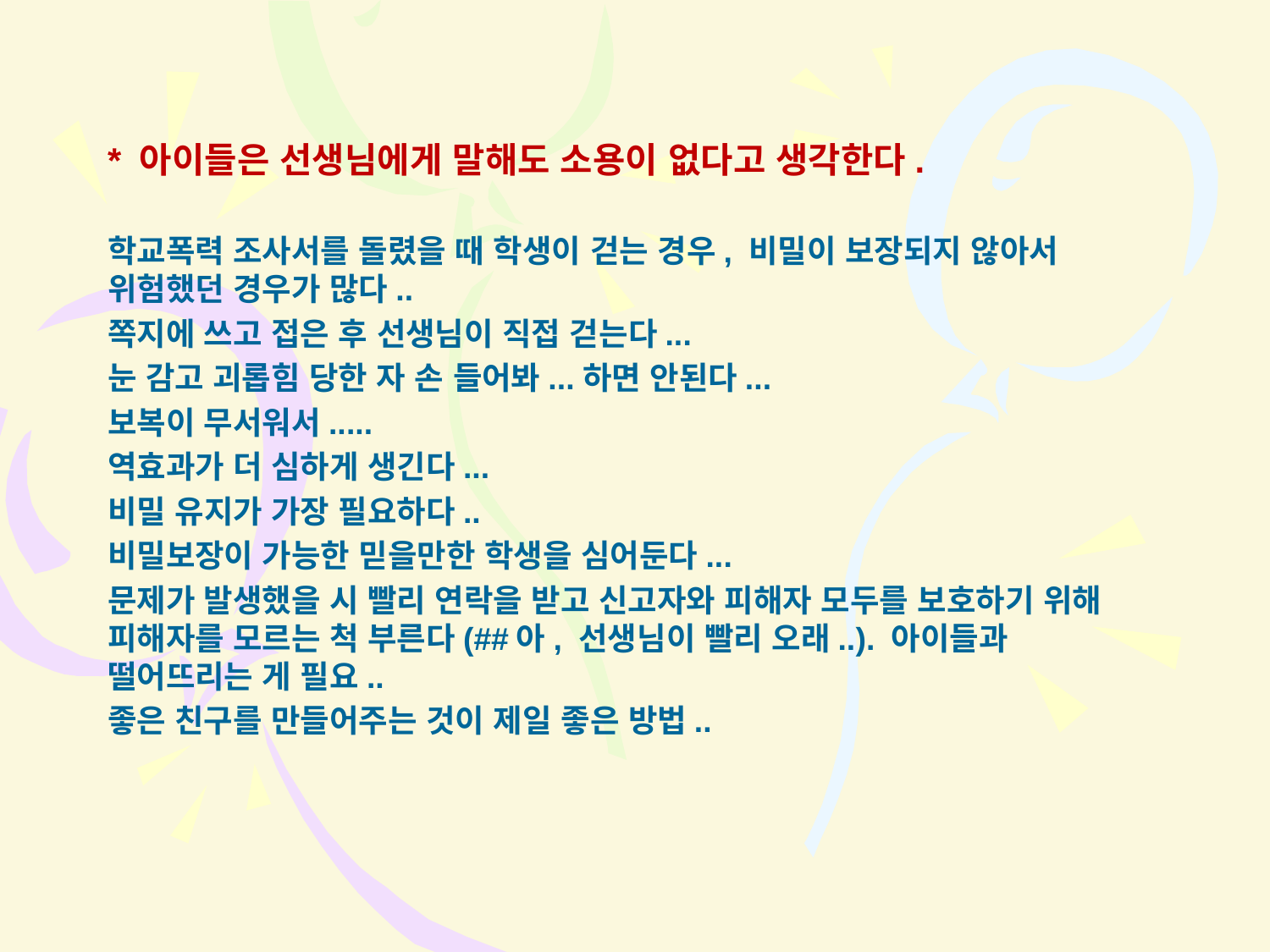

* 아이들은 선생님에게 말해도 소용이 없다고 생각한다.

학교폭력 조사서를 돌렸을 때 학생이 걷는 경우, 비밀이 보장되지 않아서 위험했던 경우가 많다..
쪽지에 쓰고 접은 후 선생님이 직접 걷는다...
눈 감고 괴롭힘 당한 자 손 들어봐...하면 안된다...
보복이 무서워서.....
역효과가 더 심하게 생긴다...
비밀 유지가 가장 필요하다..
비밀보장이 가능한 믿을만한 학생을 심어둔다...
문제가 발생했을 시 빨리 연락을 받고 신고자와 피해자 모두를 보호하기 위해 피해자를 모르는 척 부른다(##아, 선생님이 빨리 오래..). 아이들과 떨어뜨리는 게 필요..
좋은 친구를 만들어주는 것이 제일 좋은 방법..